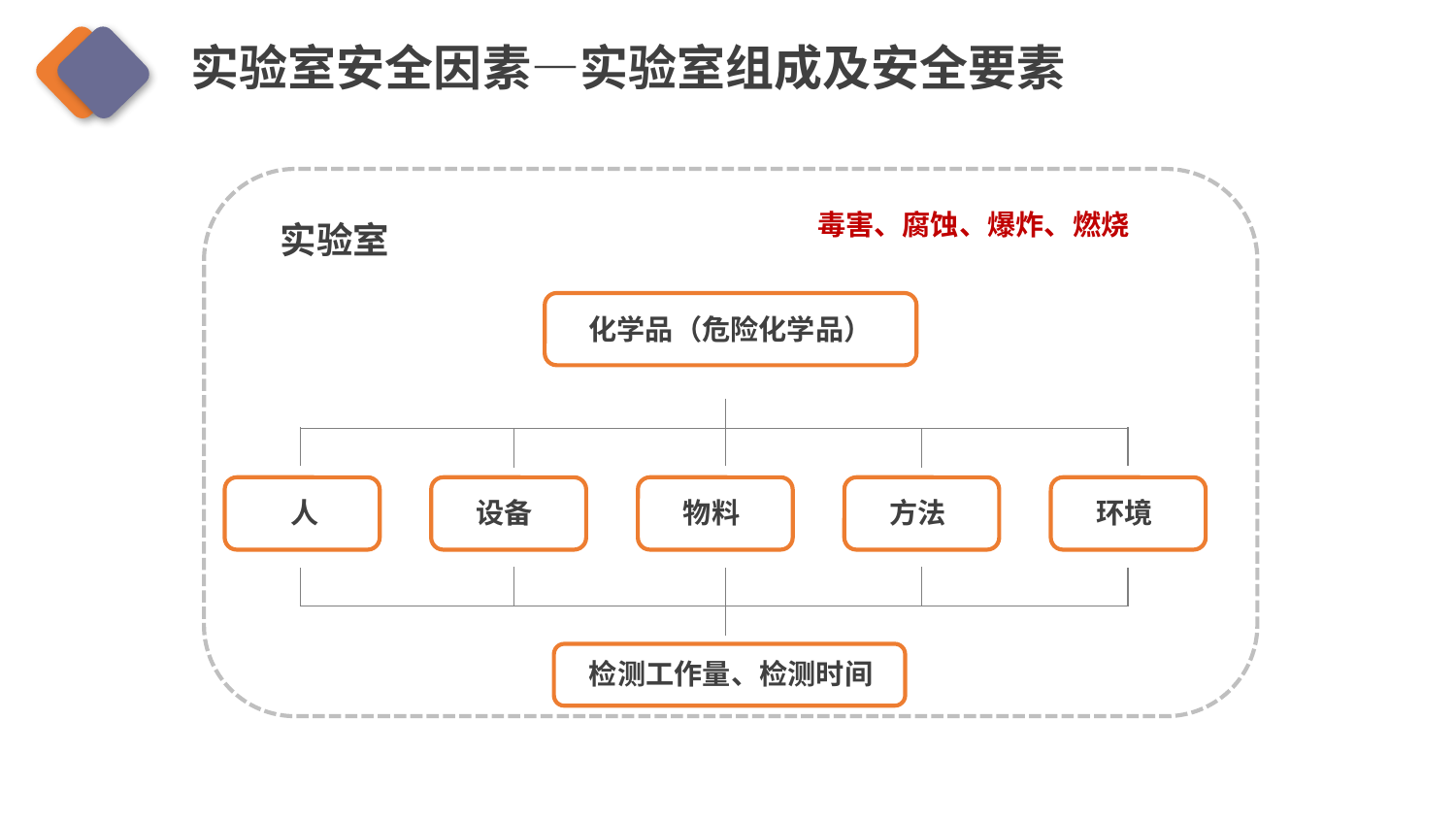

实验室安全因素—实验室组成及安全要素

毒害、腐蚀、爆炸、燃烧
实验室
化学品（危险化学品）

人
设备
物料
方法
环境

检测工作量、检测时间